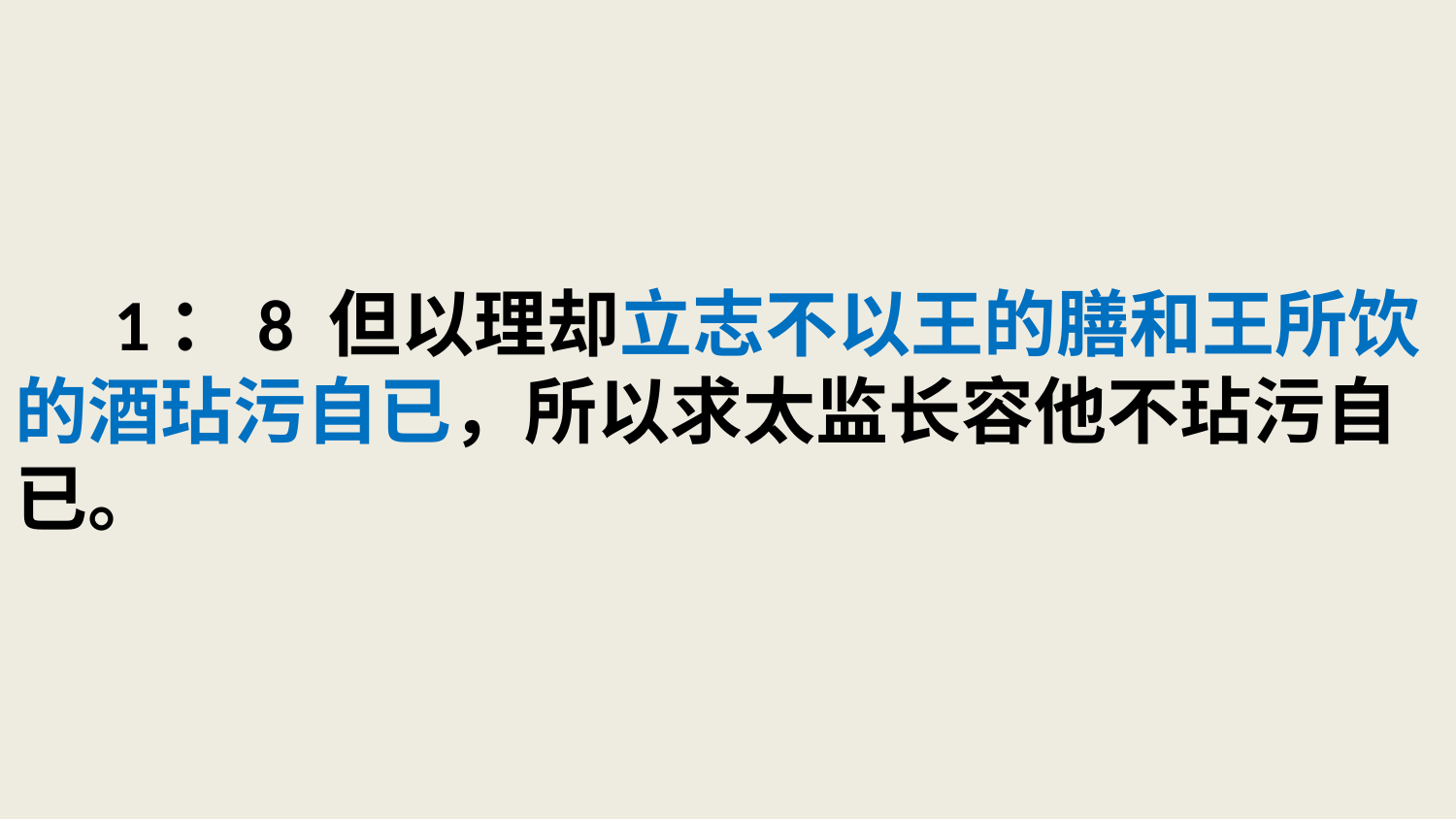

# 1：8 但以理却立志不以王的膳和王所饮的酒玷污自已，所以求太监长容他不玷污自已。